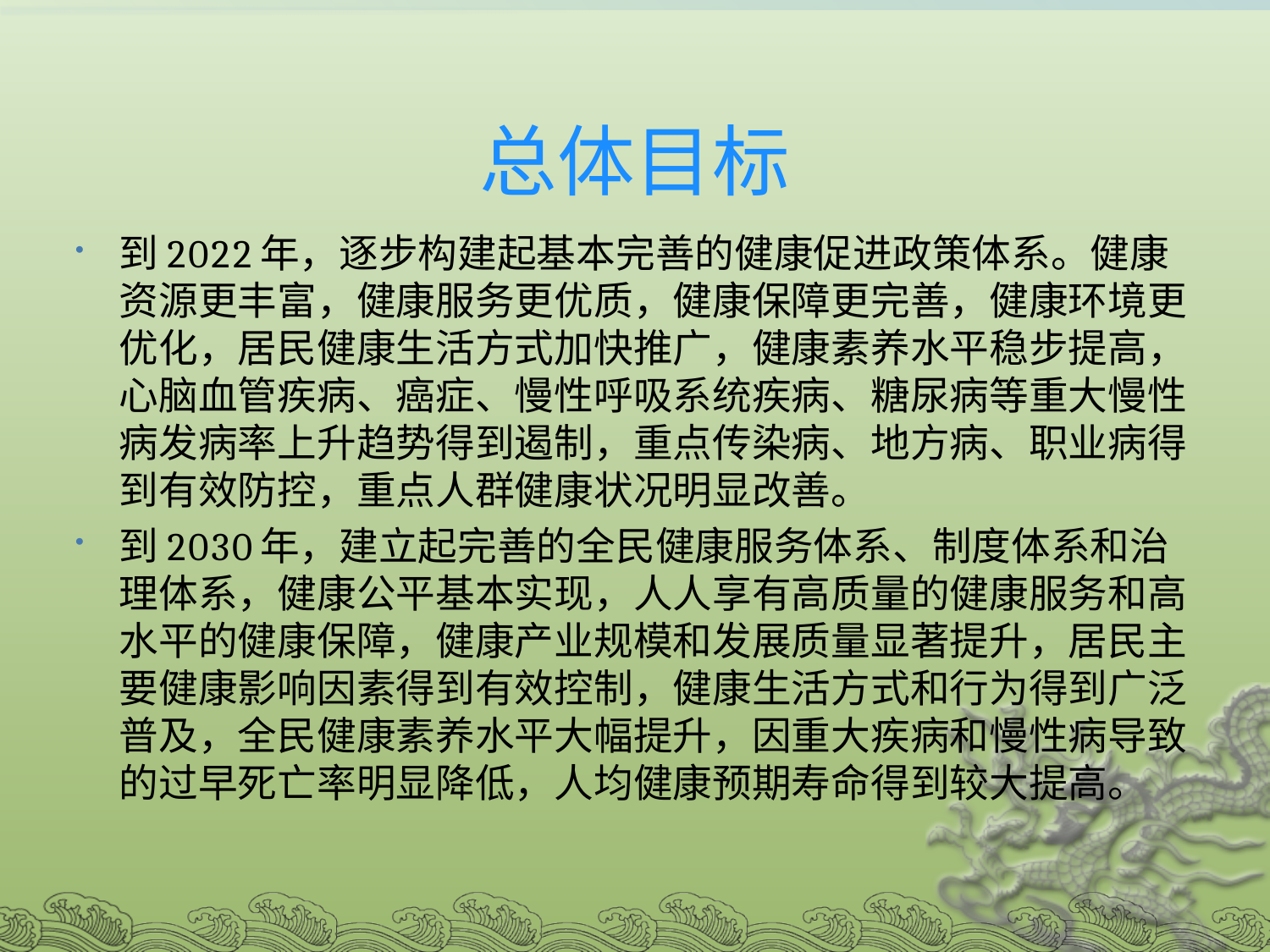

# 总体目标
到2022年，逐步构建起基本完善的健康促进政策体系。健康资源更丰富，健康服务更优质，健康保障更完善，健康环境更优化，居民健康生活方式加快推广，健康素养水平稳步提高，心脑血管疾病、癌症、慢性呼吸系统疾病、糖尿病等重大慢性病发病率上升趋势得到遏制，重点传染病、地方病、职业病得到有效防控，重点人群健康状况明显改善。
到2030年，建立起完善的全民健康服务体系、制度体系和治理体系，健康公平基本实现，人人享有高质量的健康服务和高水平的健康保障，健康产业规模和发展质量显著提升，居民主要健康影响因素得到有效控制，健康生活方式和行为得到广泛普及，全民健康素养水平大幅提升，因重大疾病和慢性病导致的过早死亡率明显降低，人均健康预期寿命得到较大提高。